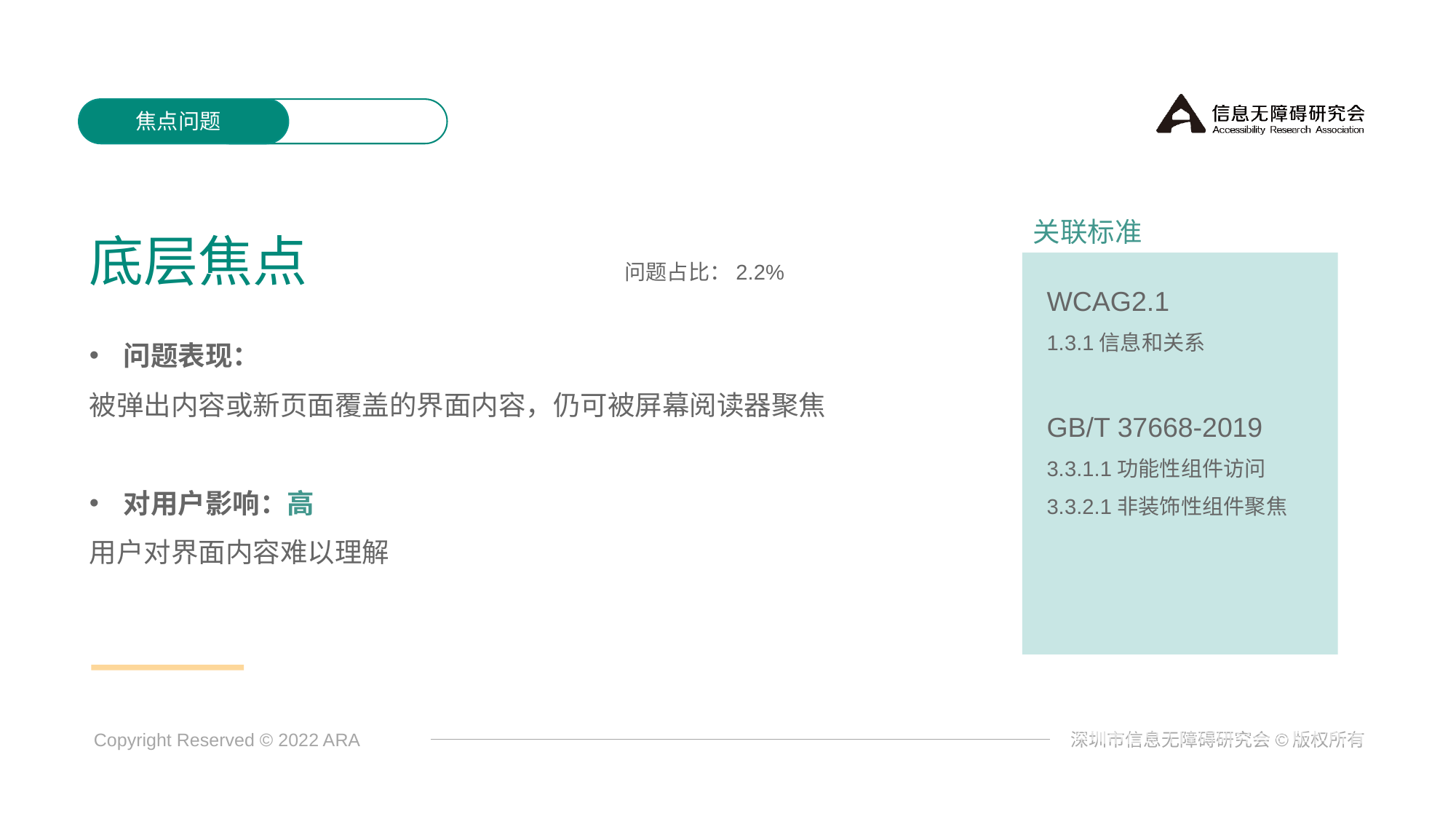

焦点问题
关联标准
底层焦点

问题占比：2.2%
WCAG2.1
1.3.1信息和关系

GB/T 37668-2019
3.3.1.1功能性组件访问
3.3.2.1非装饰性组件聚焦
问题表现：
被弹出内容或新页面覆盖的界面内容，仍可被屏幕阅读器聚焦

对用户影响：高
用户对界面内容难以理解

深圳市信息无障碍研究会©版权所有